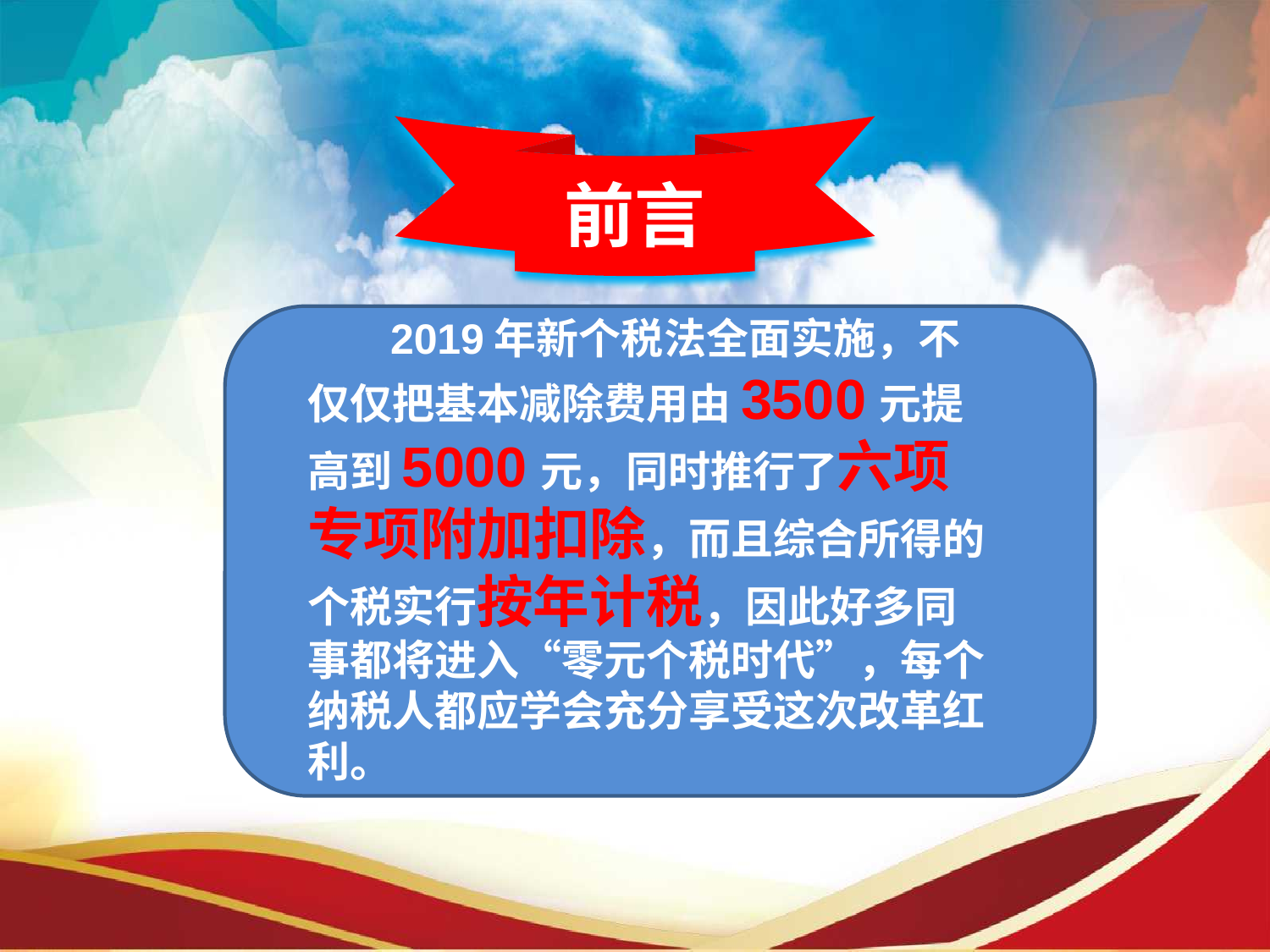

前言

       2019年新个税法全面实施，不仅仅把基本减除费用由3500元提高到5000元，同时推行了六项专项附加扣除，而且综合所得的个税实行按年计税，因此好多同事都将进入“零元个税时代”，每个纳税人都应学会充分享受这次改革红利。